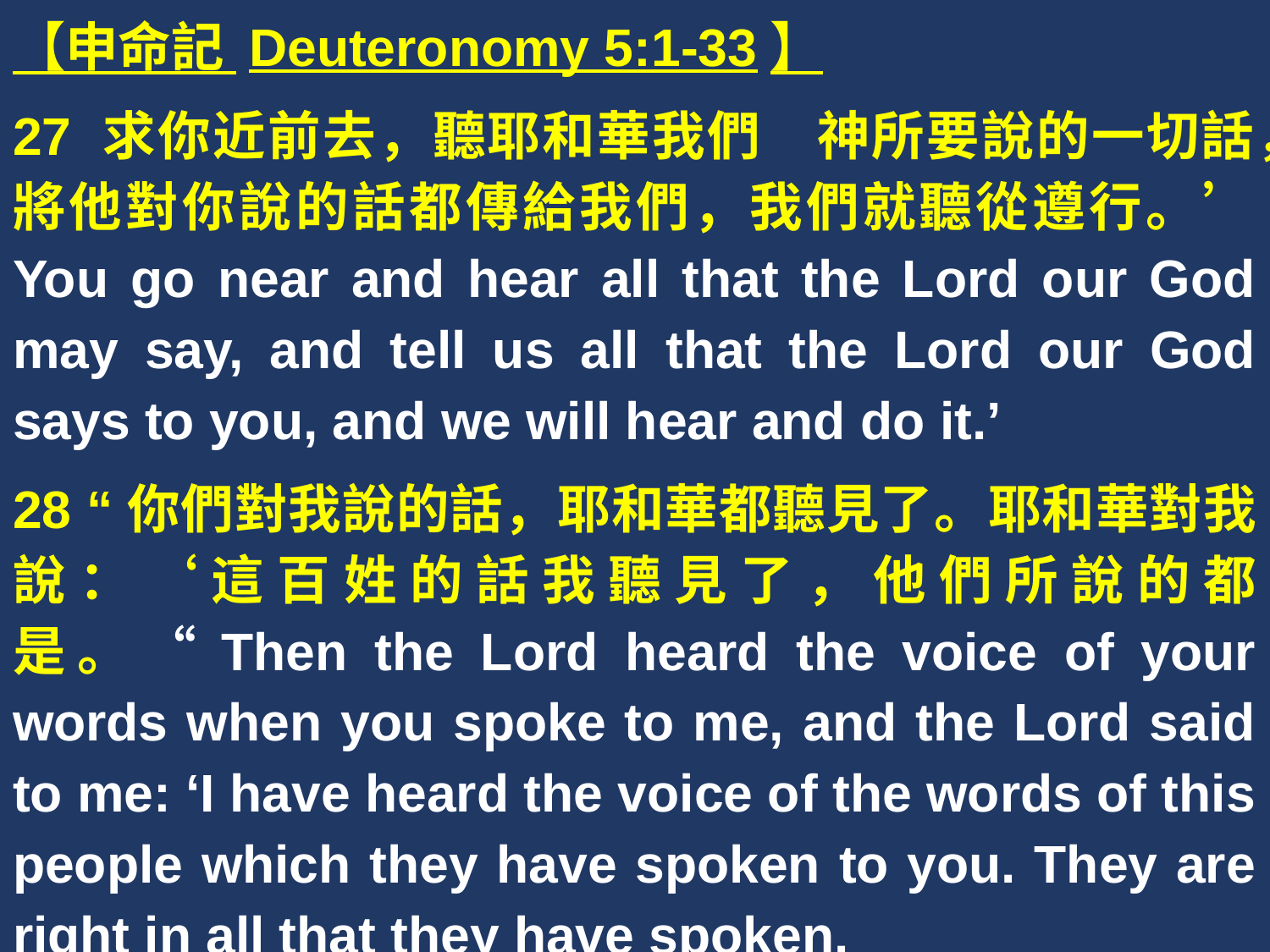

【申命記 Deuteronomy 5:1-33】
27 求你近前去，聽耶和華我們　神所要說的一切話，將他對你說的話都傳給我們，我們就聽從遵行。’ You go near and hear all that the Lord our God may say, and tell us all that the Lord our God says to you, and we will hear and do it.’
28 “你們對我說的話，耶和華都聽見了。耶和華對我說：‘這百姓的話我聽見了，他們所說的都是。“Then the Lord heard the voice of your words when you spoke to me, and the Lord said to me: ‘I have heard the voice of the words of this people which they have spoken to you. They are right in all that they have spoken.